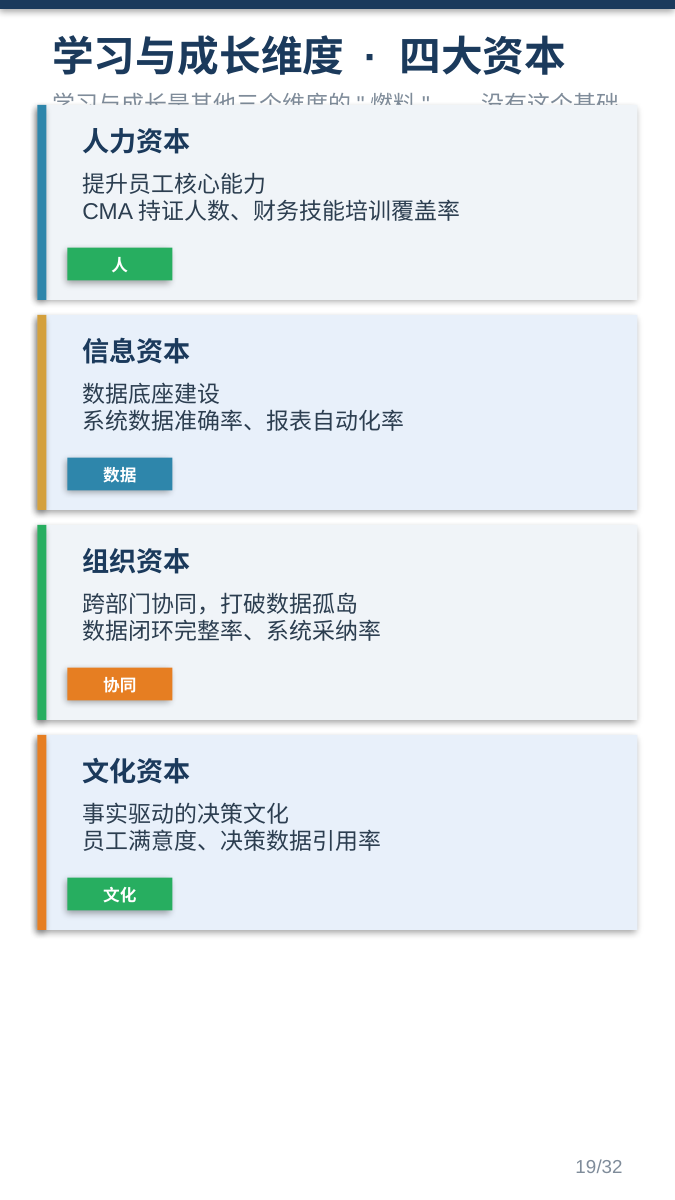

学习与成长维度 · 四大资本
学习与成长是其他三个维度的"燃料"——没有这个基础，其他维度目标迟早会回落

人力资本
提升员工核心能力
CMA持证人数、财务技能培训覆盖率

人

信息资本
数据底座建设
系统数据准确率、报表自动化率

数据

组织资本
跨部门协同，打破数据孤岛
数据闭环完整率、系统采纳率

协同

文化资本
事实驱动的决策文化
员工满意度、决策数据引用率

文化
19/32